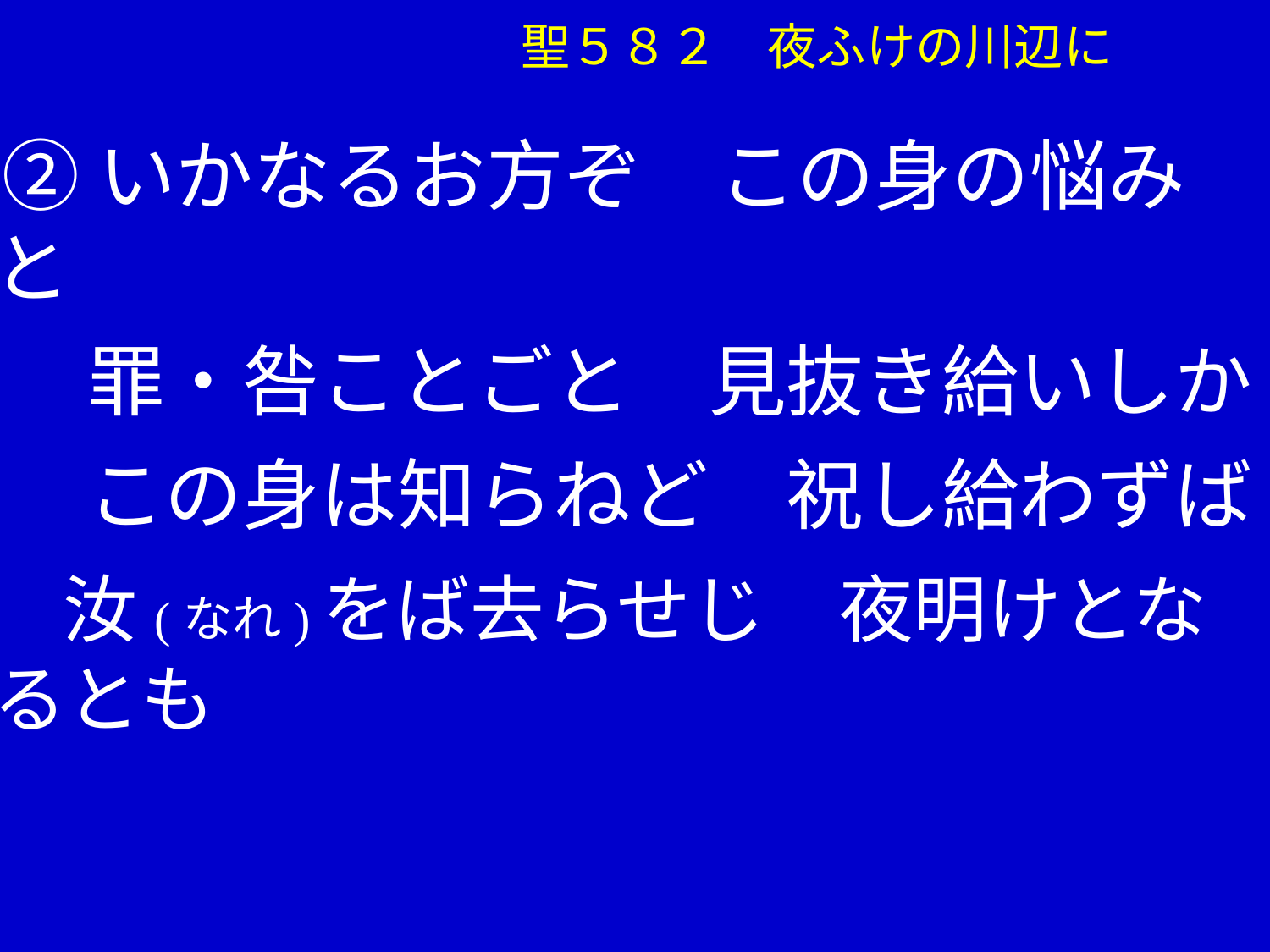

聖５８２　夜ふけの川辺に
 ②いかなるお方ぞ　この身の悩みと
　 罪・咎ことごと　見抜き給いしか
　 この身は知らねど　祝し給わずば
   汝(なれ)をば去らせじ　夜明けとなるとも